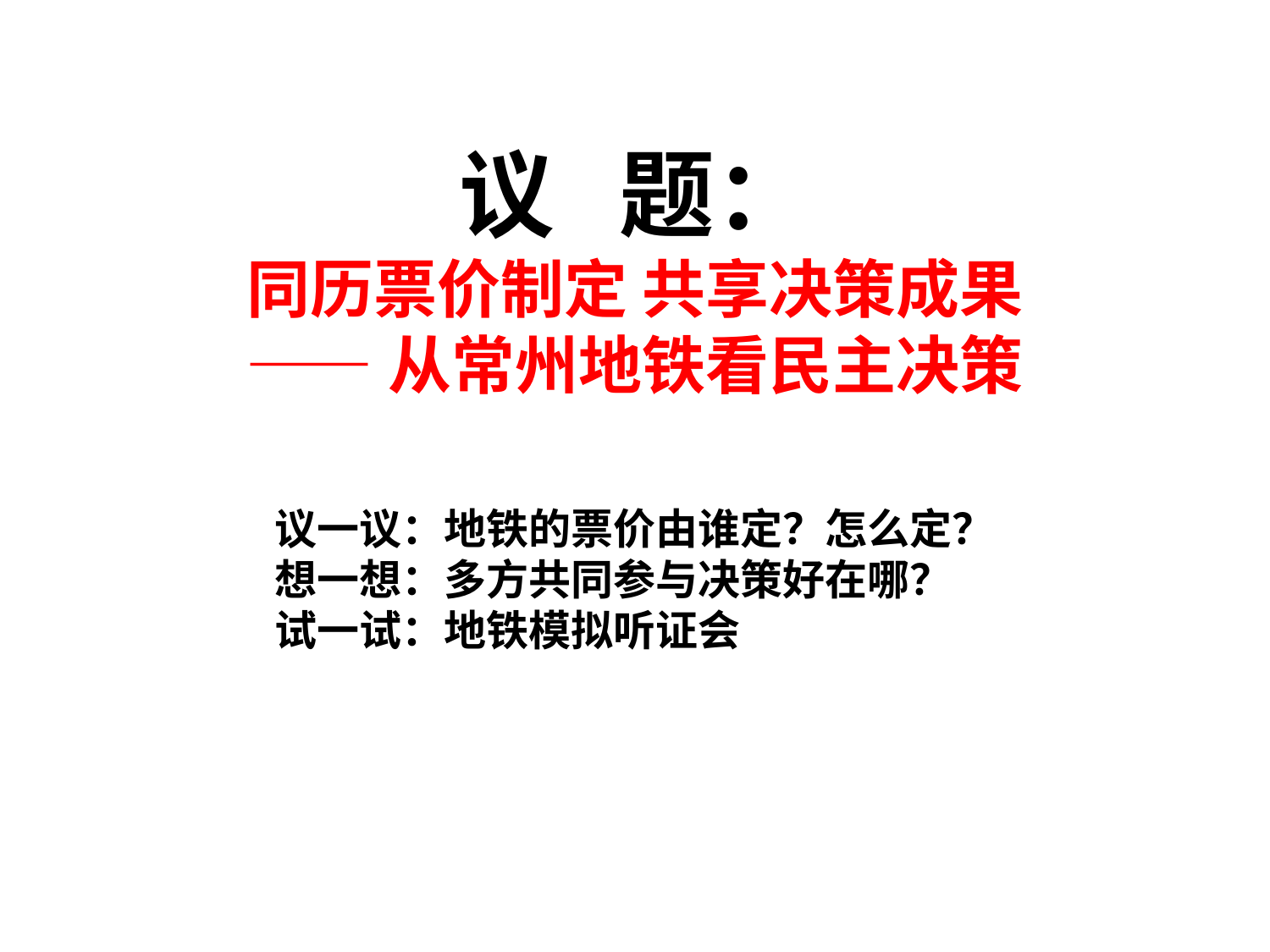

议   题：
同历票价制定 共享决策成果
——从常州地铁看民主决策
议一议：地铁的票价由谁定？怎么定？
想一想：多方共同参与决策好在哪？
试一试：地铁模拟听证会